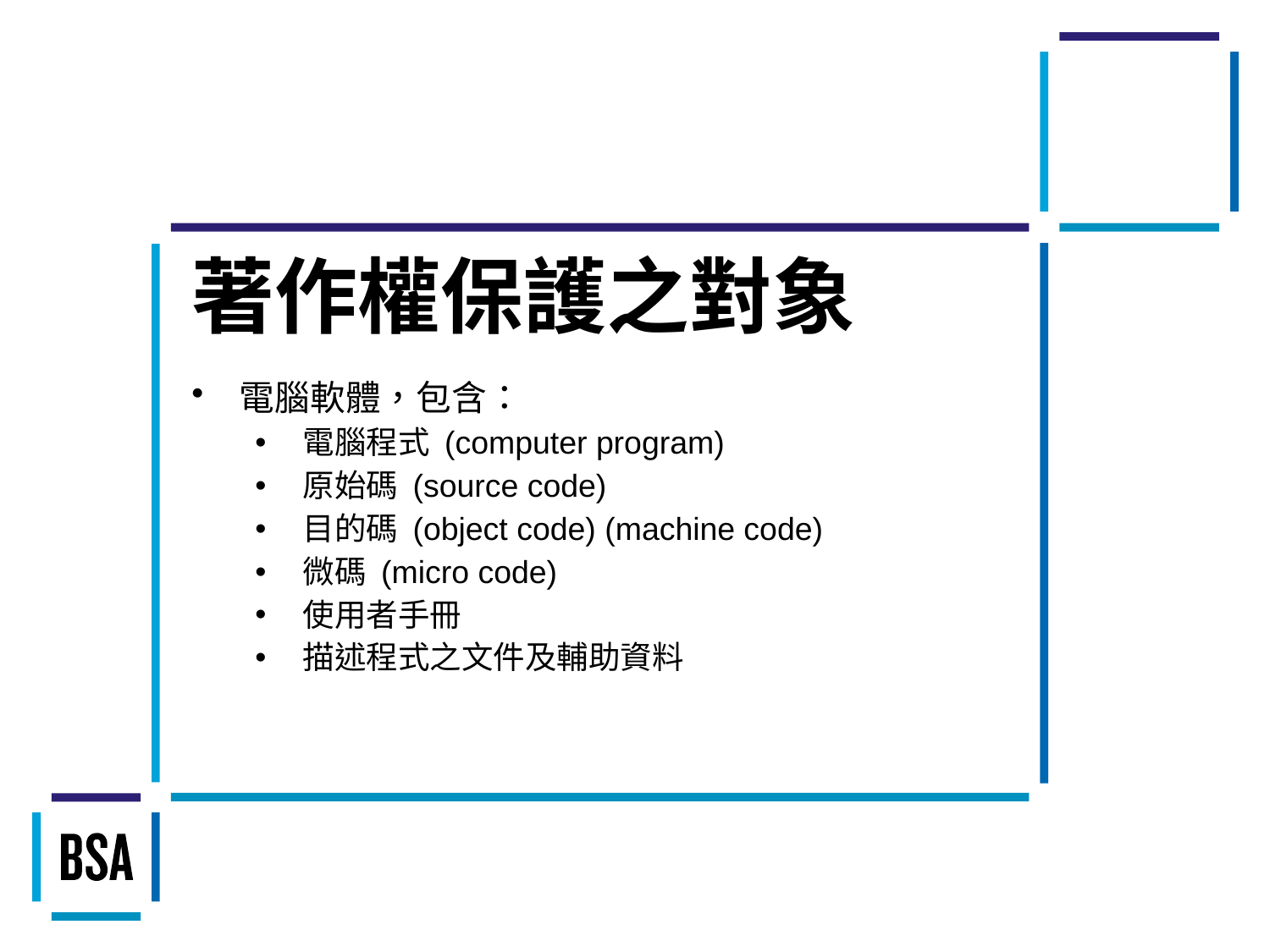

# 著作權保護之對象
電腦軟體，包含：
電腦程式 (computer program)
原始碼 (source code)
目的碼 (object code) (machine code)
微碼 (micro code)
使用者手冊
描述程式之文件及輔助資料